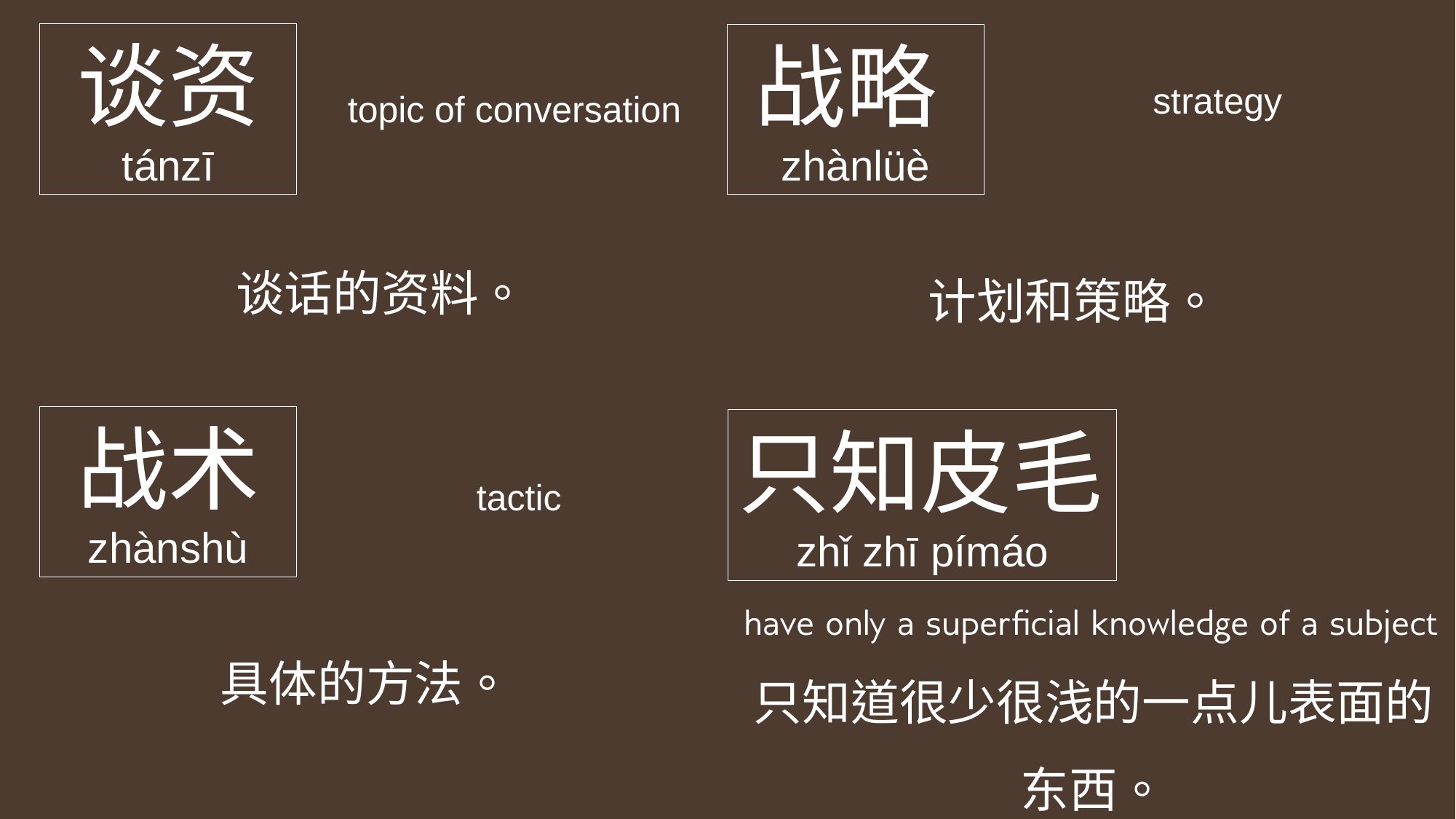

谈资
tánzī
战略
zhànlüè
strategy
topic of conversation
谈话的资料。
计划和策略。
战术
zhànshù
只知皮毛zhǐ zhī pímáo
tactic
have only a superficial knowledge of a subject
具体的方法。
只知道很少很浅的一点儿表面的东西。